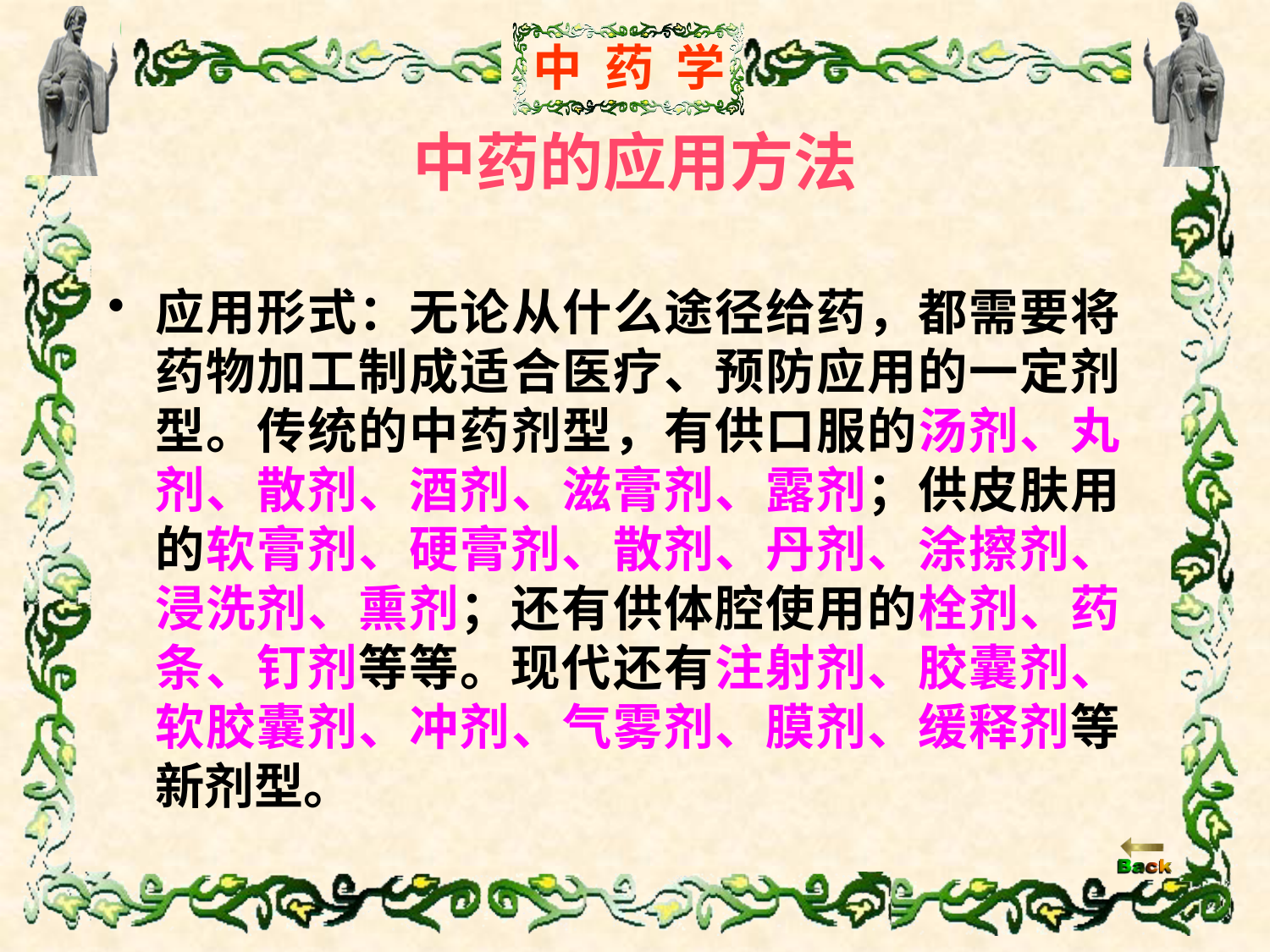

# 中药的应用方法
应用形式：无论从什么途径给药，都需要将药物加工制成适合医疗、预防应用的一定剂型。传统的中药剂型，有供口服的汤剂、丸剂、散剂、酒剂、滋膏剂、露剂；供皮肤用的软膏剂、硬膏剂、散剂、丹剂、涂擦剂、浸洗剂、熏剂；还有供体腔使用的栓剂、药条、钉剂等等。现代还有注射剂、胶囊剂、软胶囊剂、冲剂、气雾剂、膜剂、缓释剂等新剂型。